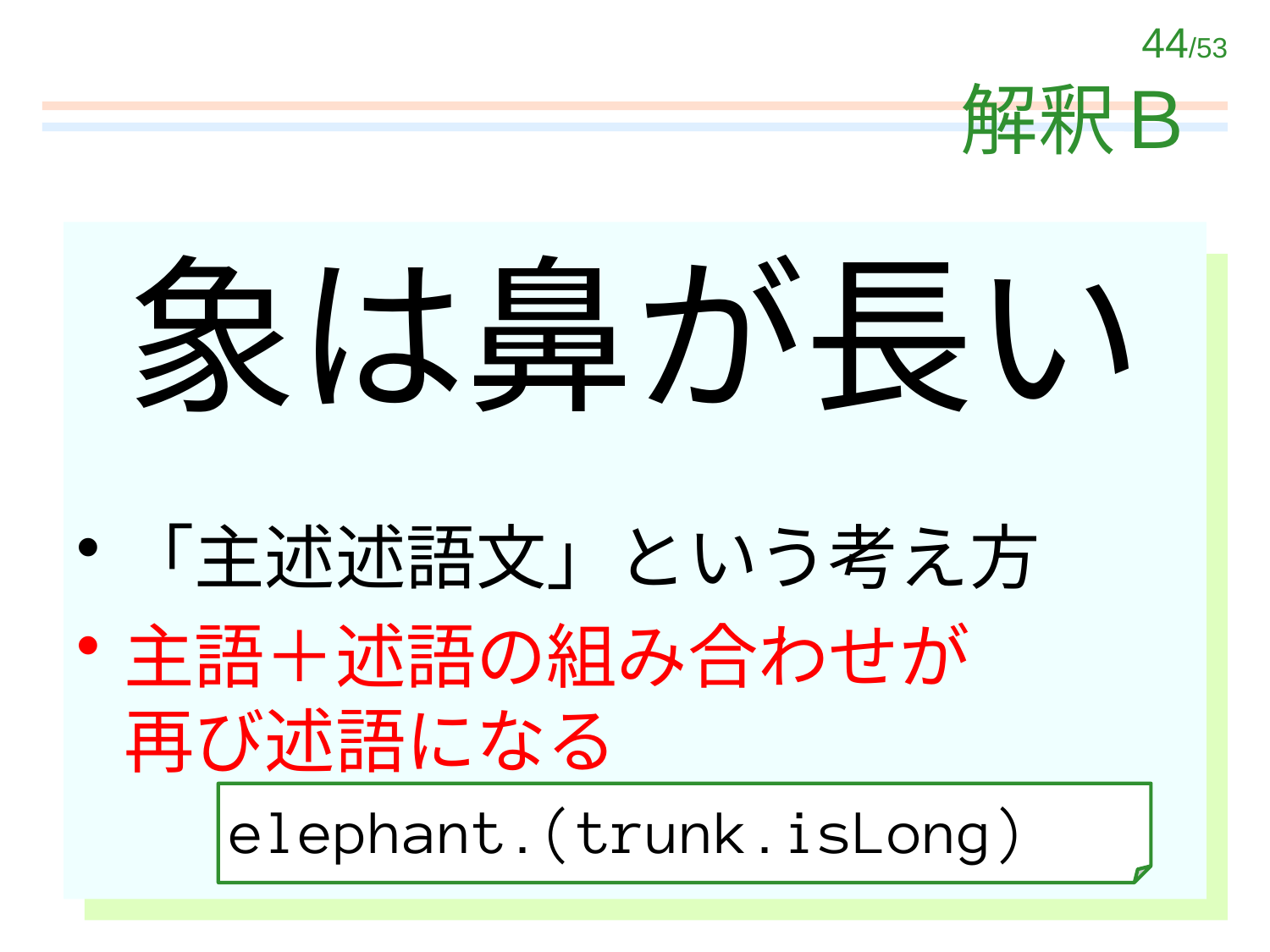

# 解釈Ｂ
象は鼻が長い

「主述述語文」という考え方
主語＋述語の組み合わせが
再び述語になる

elephant.(trunk.isLong)